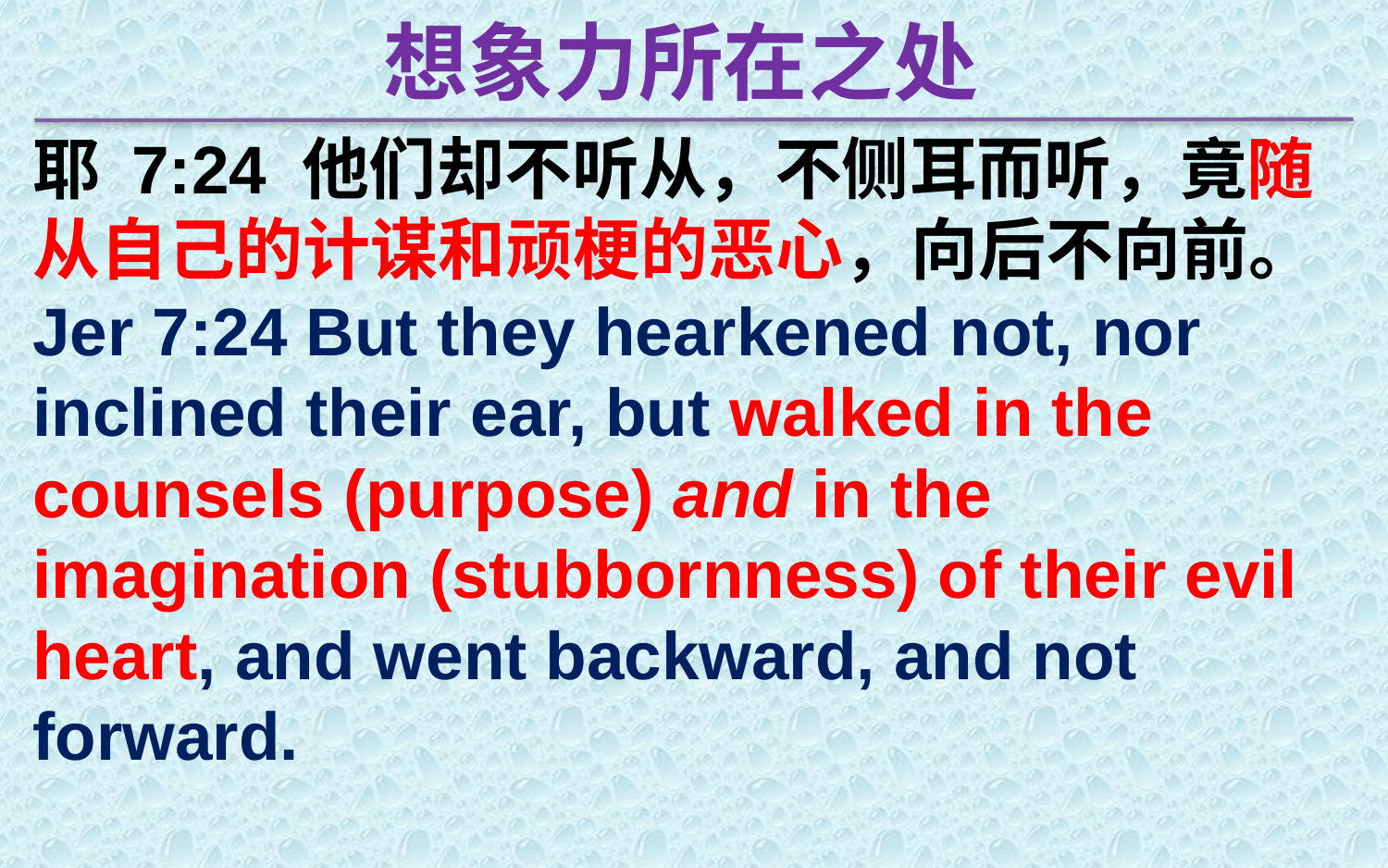

想象力所在之处
耶 7:24 他们却不听从，不侧耳而听，竟随从自己的计谋和顽梗的恶心，向后不向前。
Jer 7:24 But they hearkened not, nor inclined their ear, but walked in the counsels (purpose) and in the imagination (stubbornness) of their evil heart, and went backward, and not forward.